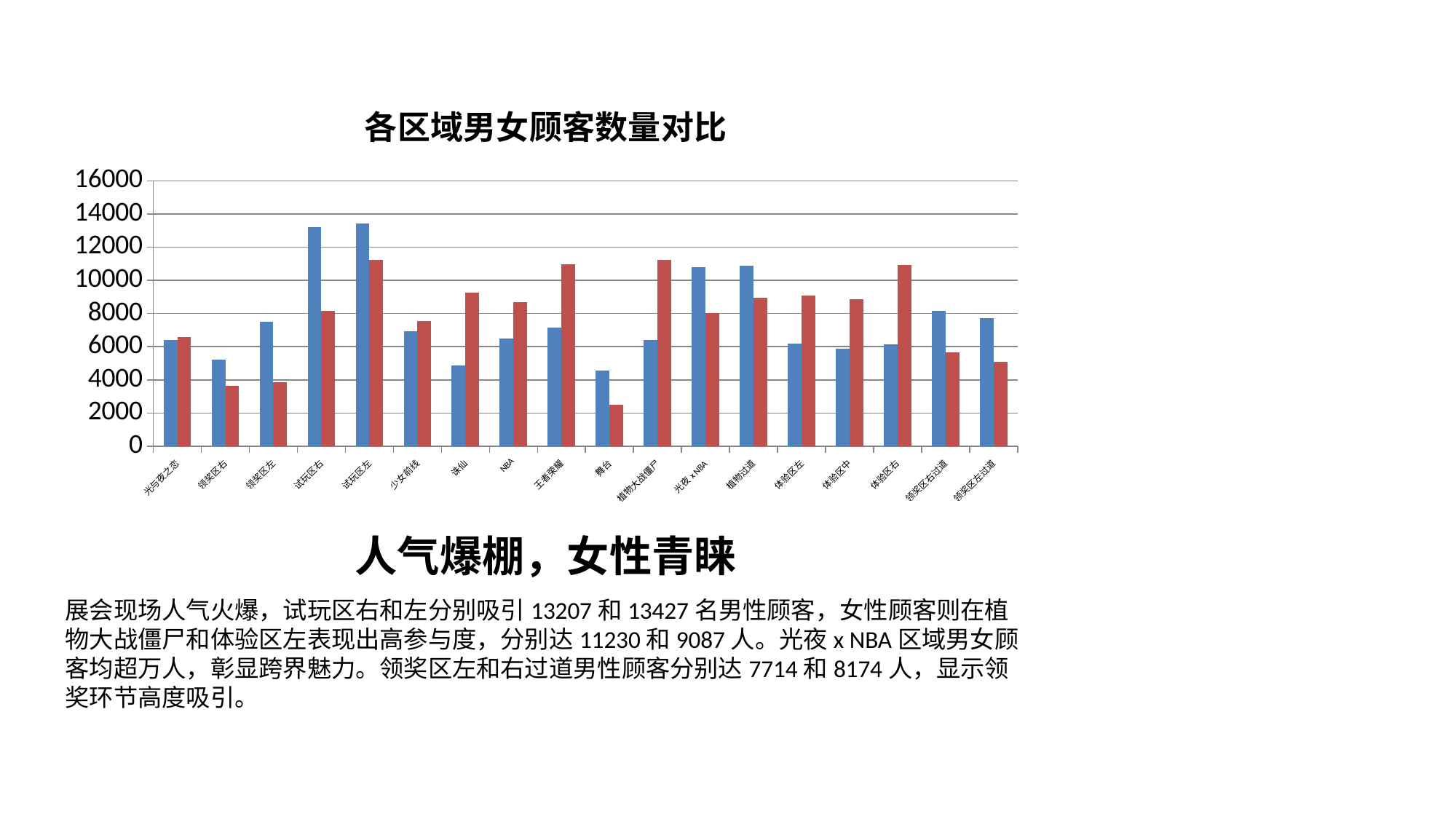

### Chart: 各区域男女顾客数量对比

| Category | 男性顾客 | 女性顾客 |
|---|---|---|
| 光与夜之恋 | 6384.0 | 6566.0 |
| 领奖区右 | 5214.0 | 3641.0 |
| 领奖区左 | 7522.0 | 3858.0 |
| 试玩区右 | 13207.0 | 8154.0 |
| 试玩区左 | 13427.0 | 11243.0 |
| 少女前线 | 6948.0 | 7527.0 |
| 诛仙 | 4859.0 | 9262.0 |
| NBA | 6485.0 | 8691.0 |
| 王者荣耀 | 7133.0 | 10966.0 |
| 舞台 | 4546.0 | 2488.0 |
| 植物大战僵尸 | 6404.0 | 11230.0 |
| 光夜x NBA | 10794.0 | 8047.0 |
| 植物过道 | 10873.0 | 8956.0 |
| 体验区左 | 6174.0 | 9087.0 |
| 体验区中 | 5858.0 | 8877.0 |
| 体验区右 | 6132.0 | 10913.0 |
| 领奖区右过道 | 8174.0 | 5670.0 |
| 领奖区左过道 | 7714.0 | 5085.0 |
人气爆棚，女性青睐
展会现场人气火爆，试玩区右和左分别吸引13207和13427名男性顾客，女性顾客则在植物大战僵尸和体验区左表现出高参与度，分别达11230和9087人。光夜x NBA区域男女顾客均超万人，彰显跨界魅力。领奖区左和右过道男性顾客分别达7714和8174人，显示领奖环节高度吸引。